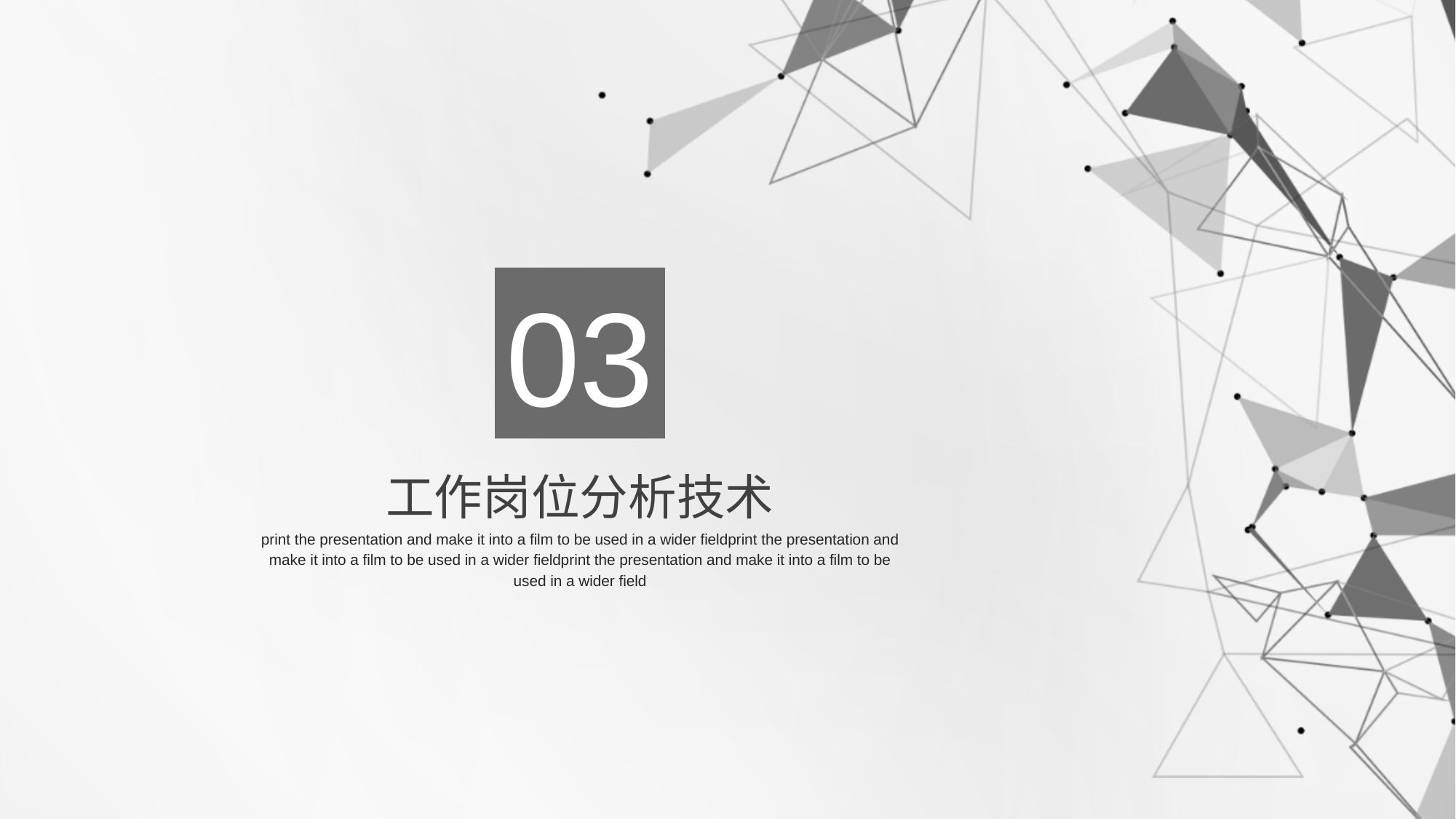

03
工作岗位分析技术
print the presentation and make it into a film to be used in a wider fieldprint the presentation and make it into a film to be used in a wider fieldprint the presentation and make it into a film to be used in a wider field